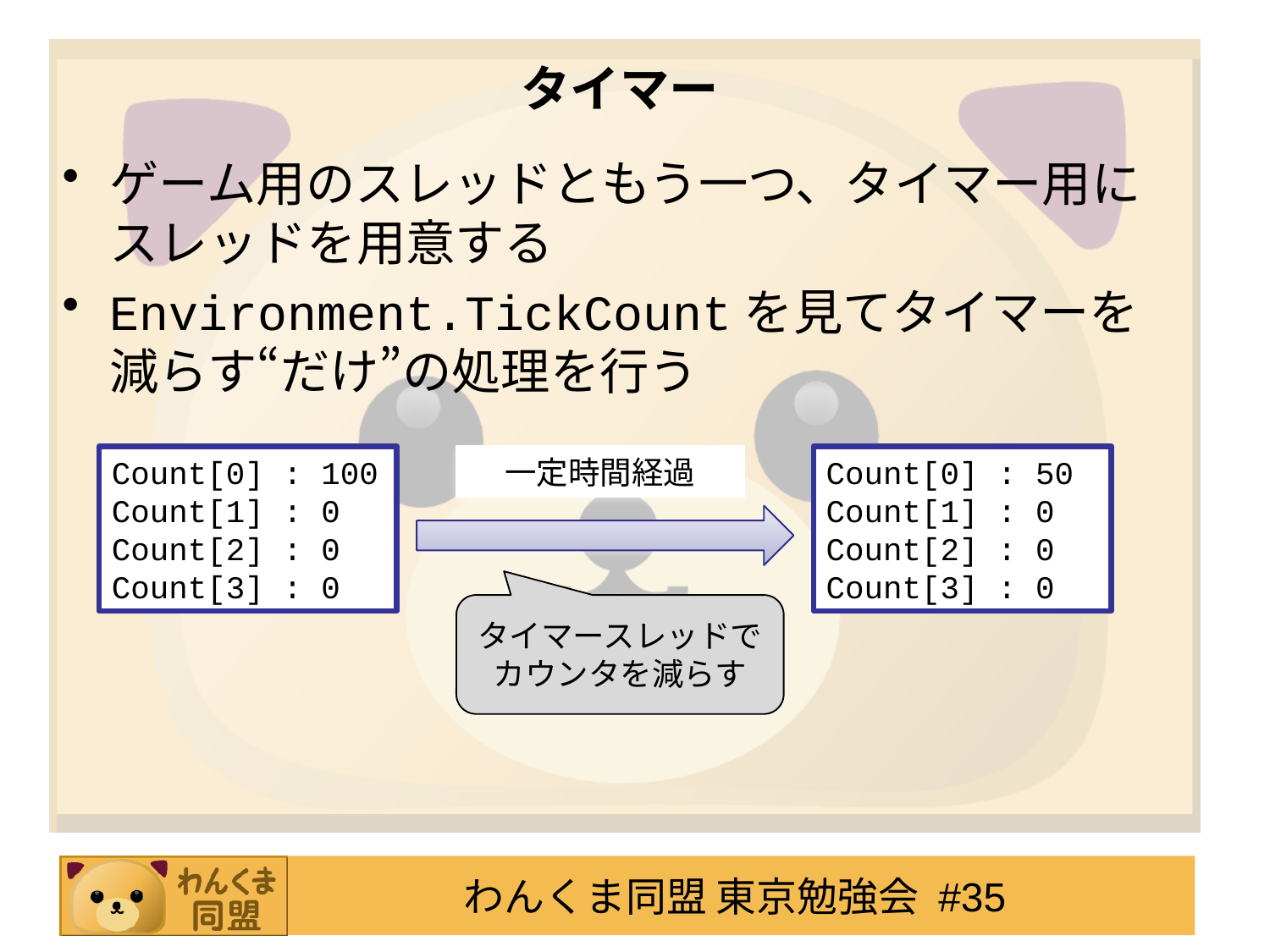

# タイマー
ゲーム用のスレッドともう一つ、タイマー用にスレッドを用意する
Environment.TickCountを見てタイマーを減らす“だけ”の処理を行う

Count[0] : 100
Count[1] : 0
Count[2] : 0
Count[3] : 0
一定時間経過
Count[0] : 50
Count[1] : 0
Count[2] : 0
Count[3] : 0

タイマースレッドで
カウンタを減らす